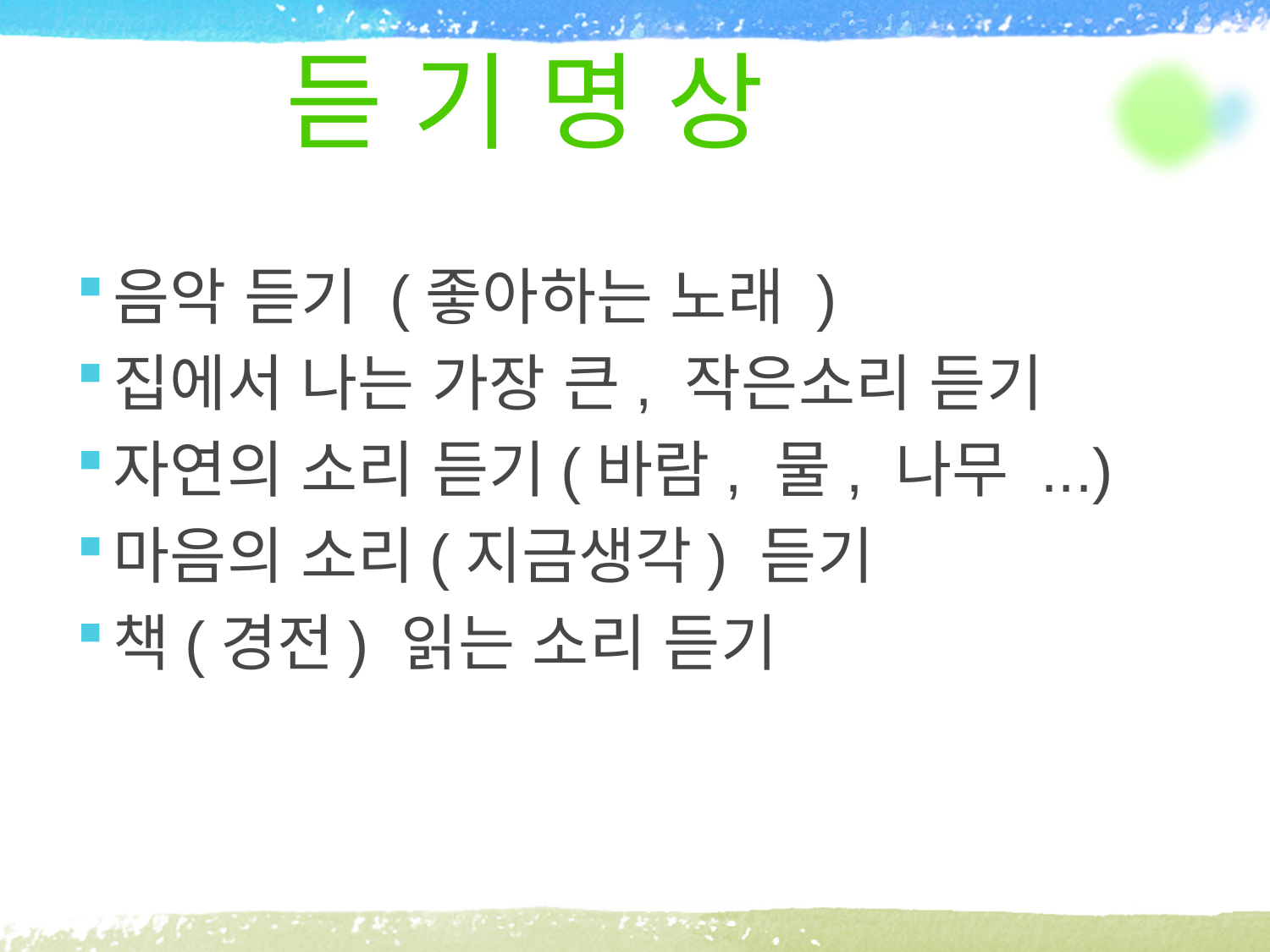

# 듣 기 명 상

음악 듣기 (좋아하는 노래 )
집에서 나는 가장 큰, 작은소리 듣기
자연의 소리 듣기(바람, 물, 나무 ...)
마음의 소리(지금생각) 듣기
책(경전) 읽는 소리 듣기